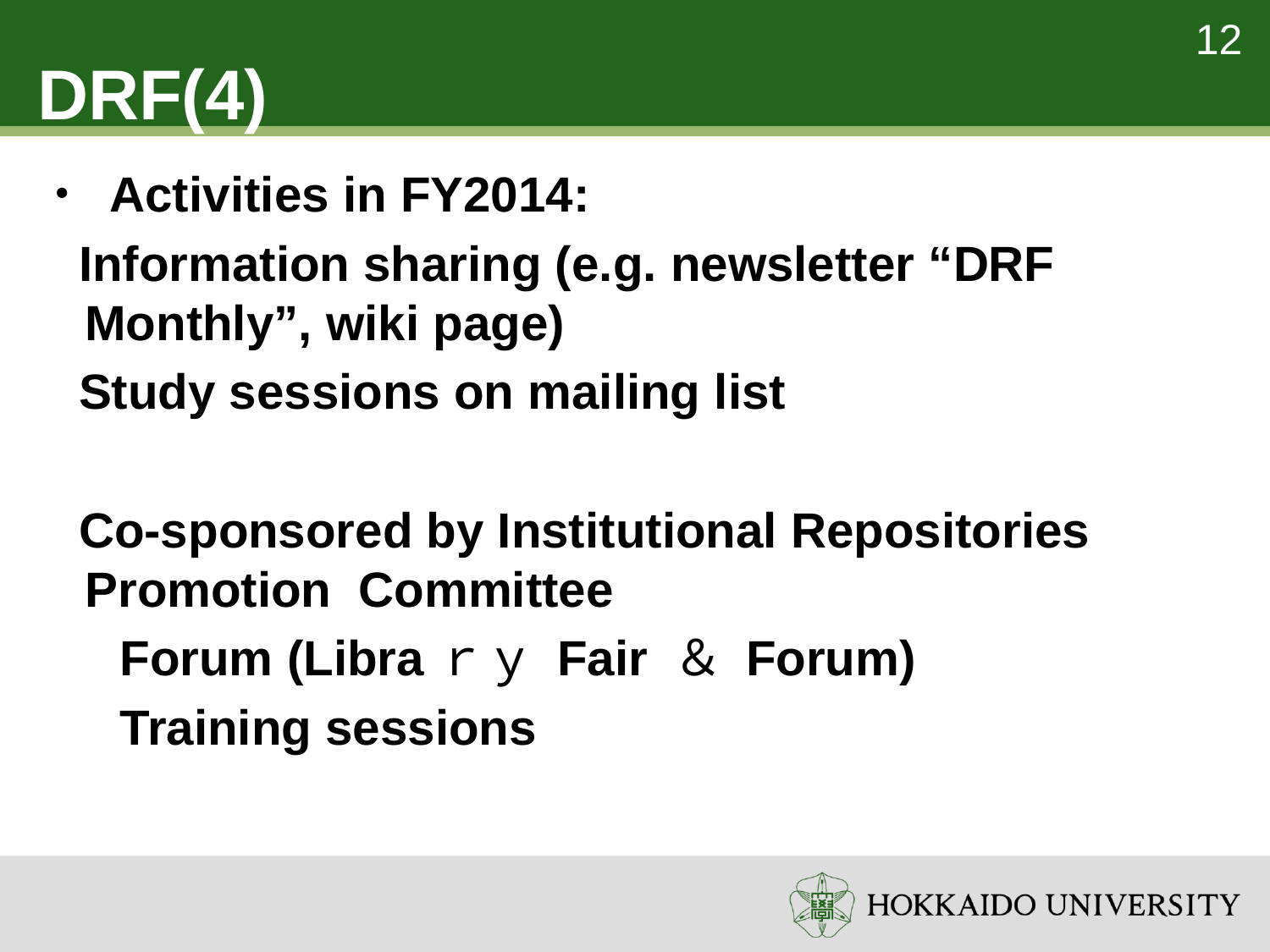

12
# DRF(4)
・ Activities in FY2014:
   Information sharing (e.g. newsletter “DRF Monthly”, wiki page)
   Study sessions on mailing list

   Co-sponsored by Institutional Repositories Promotion  Committee
      Forum (Libraｒｙ Fair ＆ Forum)
      Training sessions